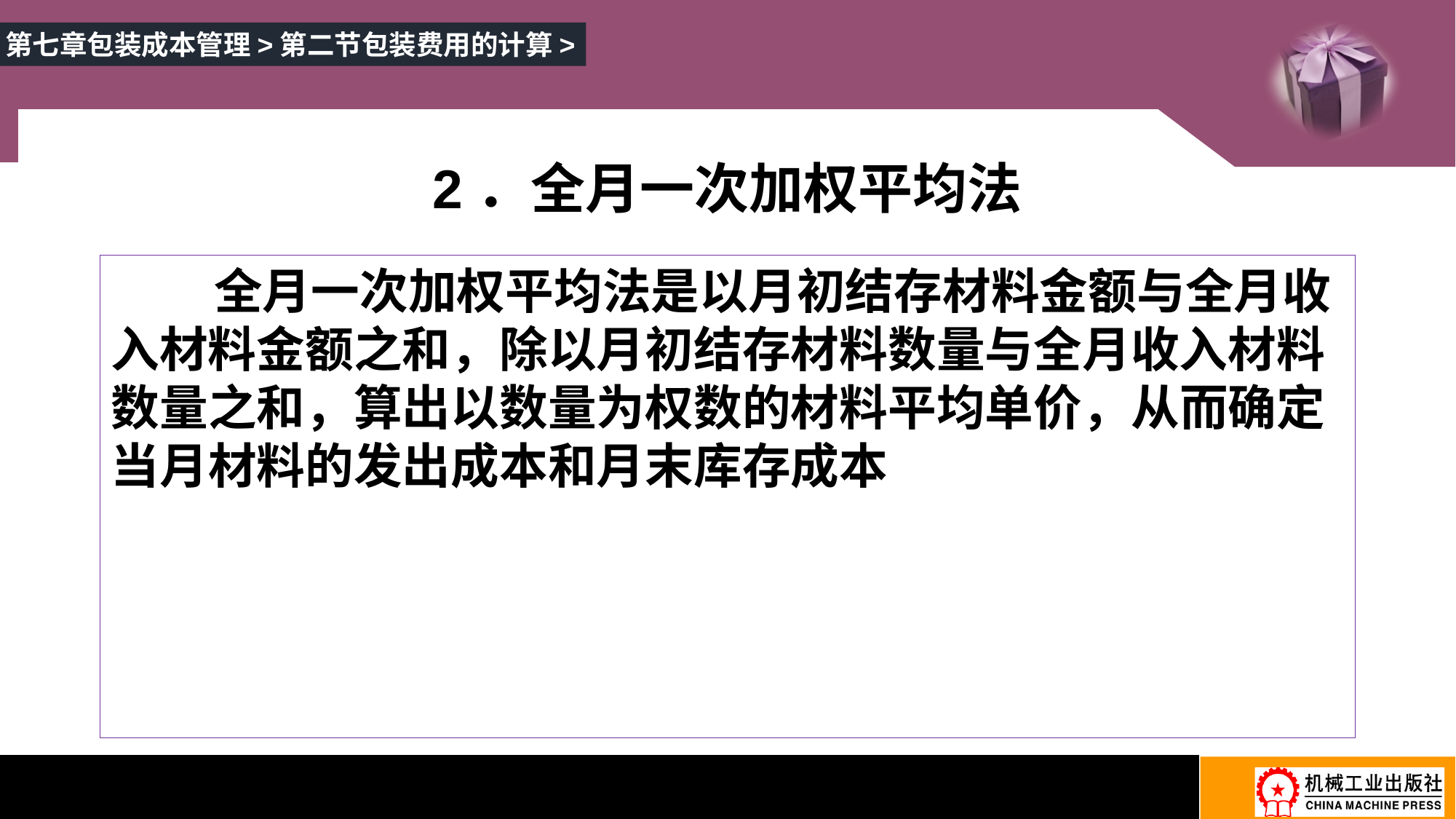

第七章包装成本管理>第二节包装费用的计算>
# 2．全月一次加权平均法
全月一次加权平均法是以月初结存材料金额与全月收入材料金额之和，除以月初结存材料数量与全月收入材料数量之和，算出以数量为权数的材料平均单价，从而确定当月材料的发出成本和月末库存成本